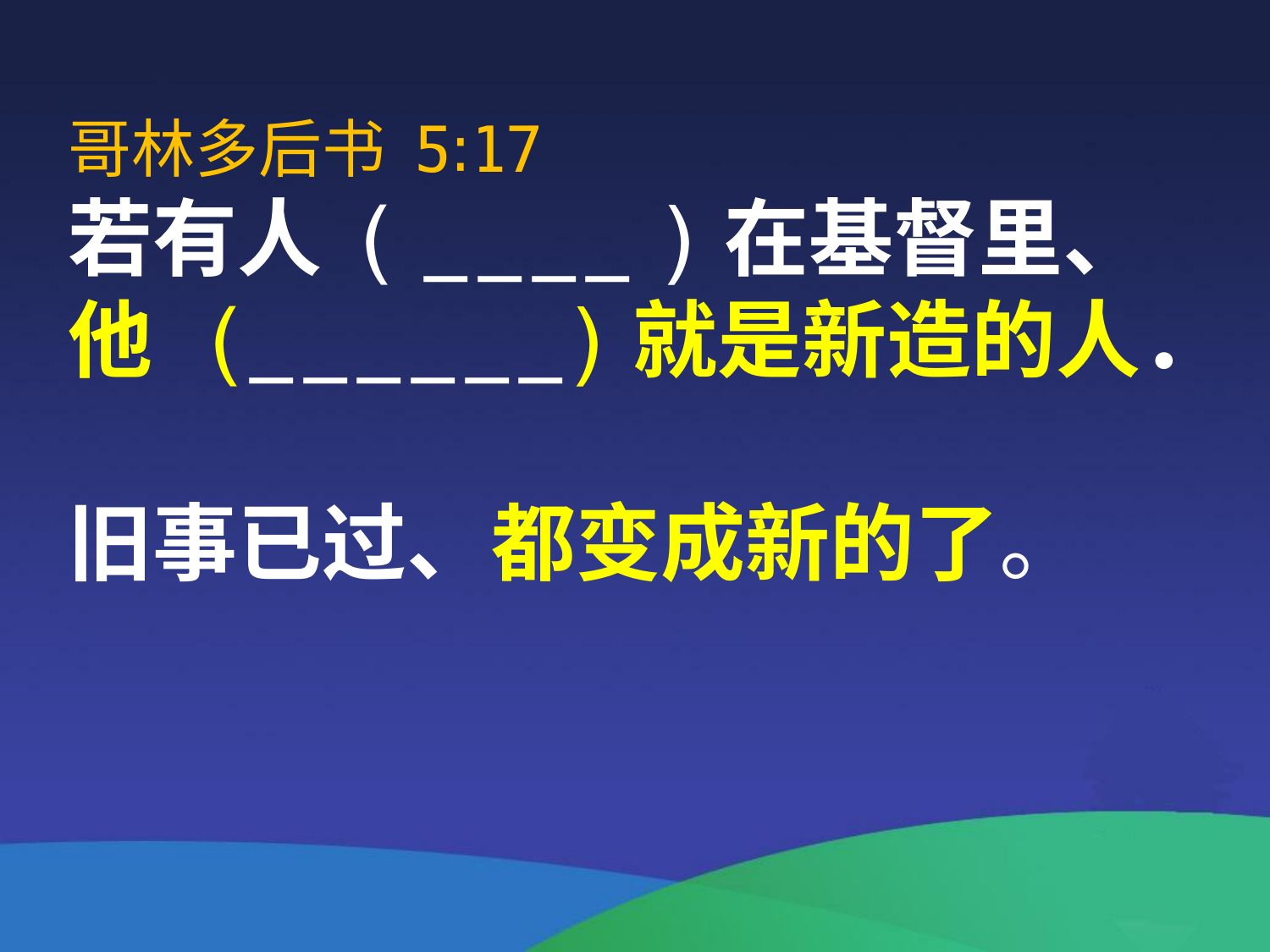

哥林多后书 5:17
若有人 ( ____ )在基督里、
他  (______)就是新造的人．

旧事已过、都变成新的了。